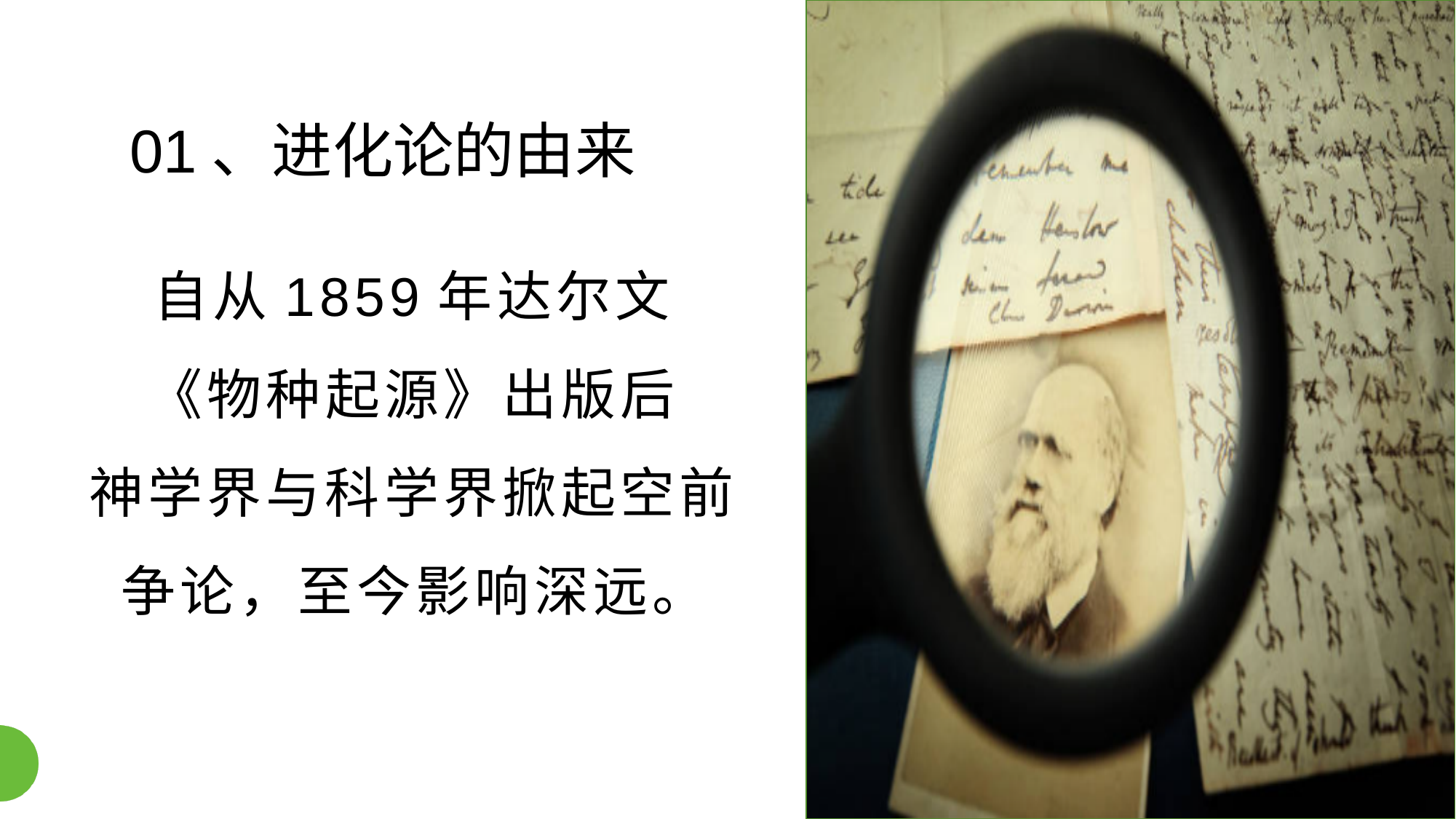

01、进化论的由来

自从1859年达尔文
《物种起源》出版后
神学界与科学界掀起空前争论，至今影响深远。